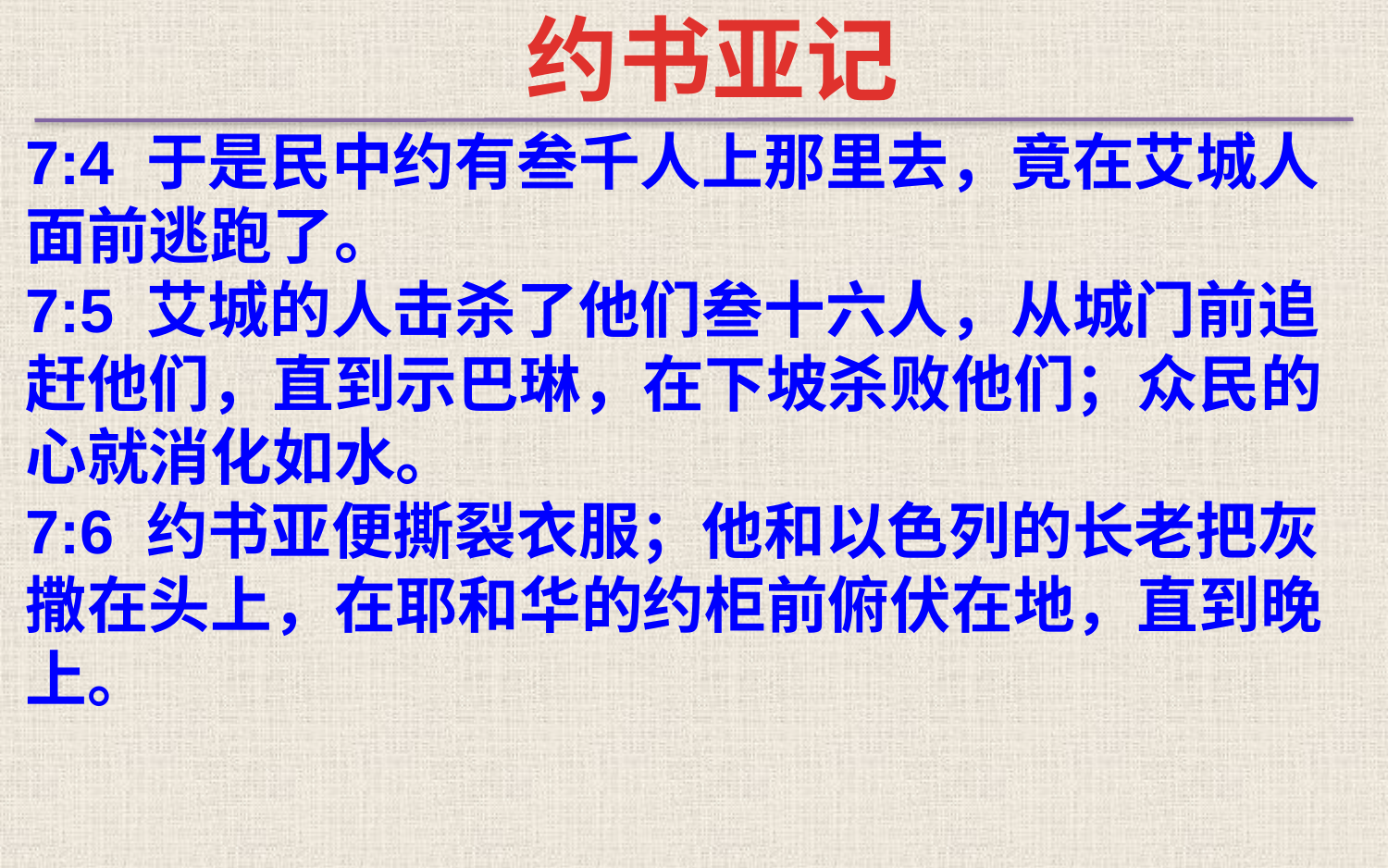

约书亚记
7:4 于是民中约有叁千人上那里去，竟在艾城人面前逃跑了。
7:5 艾城的人击杀了他们叁十六人，从城门前追赶他们，直到示巴琳，在下坡杀败他们；众民的心就消化如水。
7:6 约书亚便撕裂衣服；他和以色列的长老把灰撒在头上，在耶和华的约柜前俯伏在地，直到晚上。